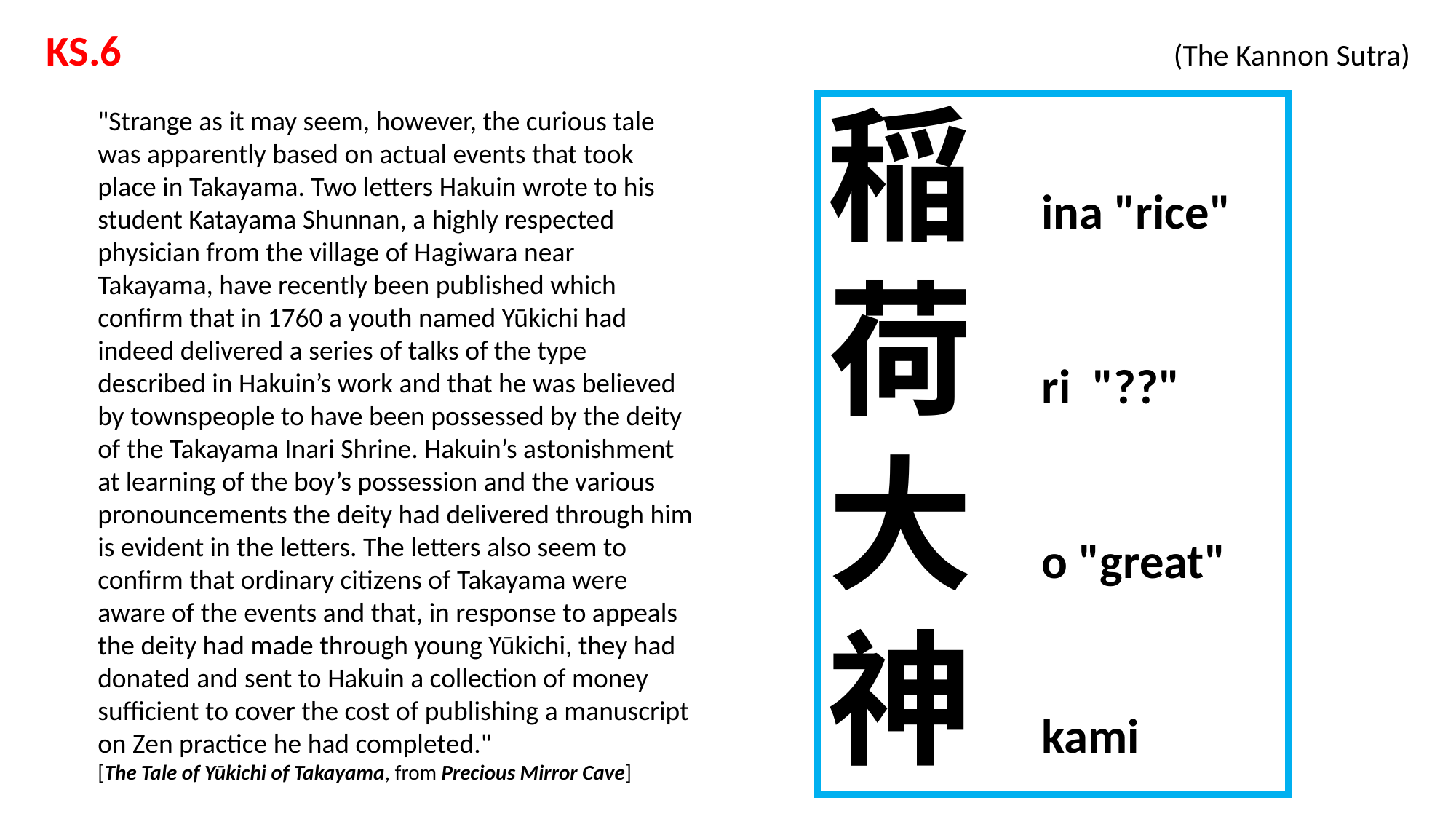

KS.6  			  			                                                 (The Kannon Sutra)
稲 ina "rice"
荷 ri  "??"
大 o "great"
神 kami

"Strange as it may seem, however, the curious tale was apparently based on actual events that took place in Takayama. Two letters Hakuin wrote to his student Katayama Shunnan, a highly respected physician from the village of Hagiwara near Takayama, have recently been published which confirm that in 1760 a youth named Yūkichi had indeed delivered a series of talks of the type described in Hakuin’s work and that he was believed by townspeople to have been possessed by the deity of the Takayama Inari Shrine. Hakuin’s astonishment at learning of the boy’s possession and the various pronouncements the deity had delivered through him is evident in the letters. The letters also seem to confirm that ordinary citizens of Takayama were aware of the events and that, in response to appeals the deity had made through young Yūkichi, they had donated and sent to Hakuin a collection of money sufficient to cover the cost of publishing a manuscript on Zen practice he had completed."
[The Tale of Yūkichi of Takayama, from Precious Mirror Cave]